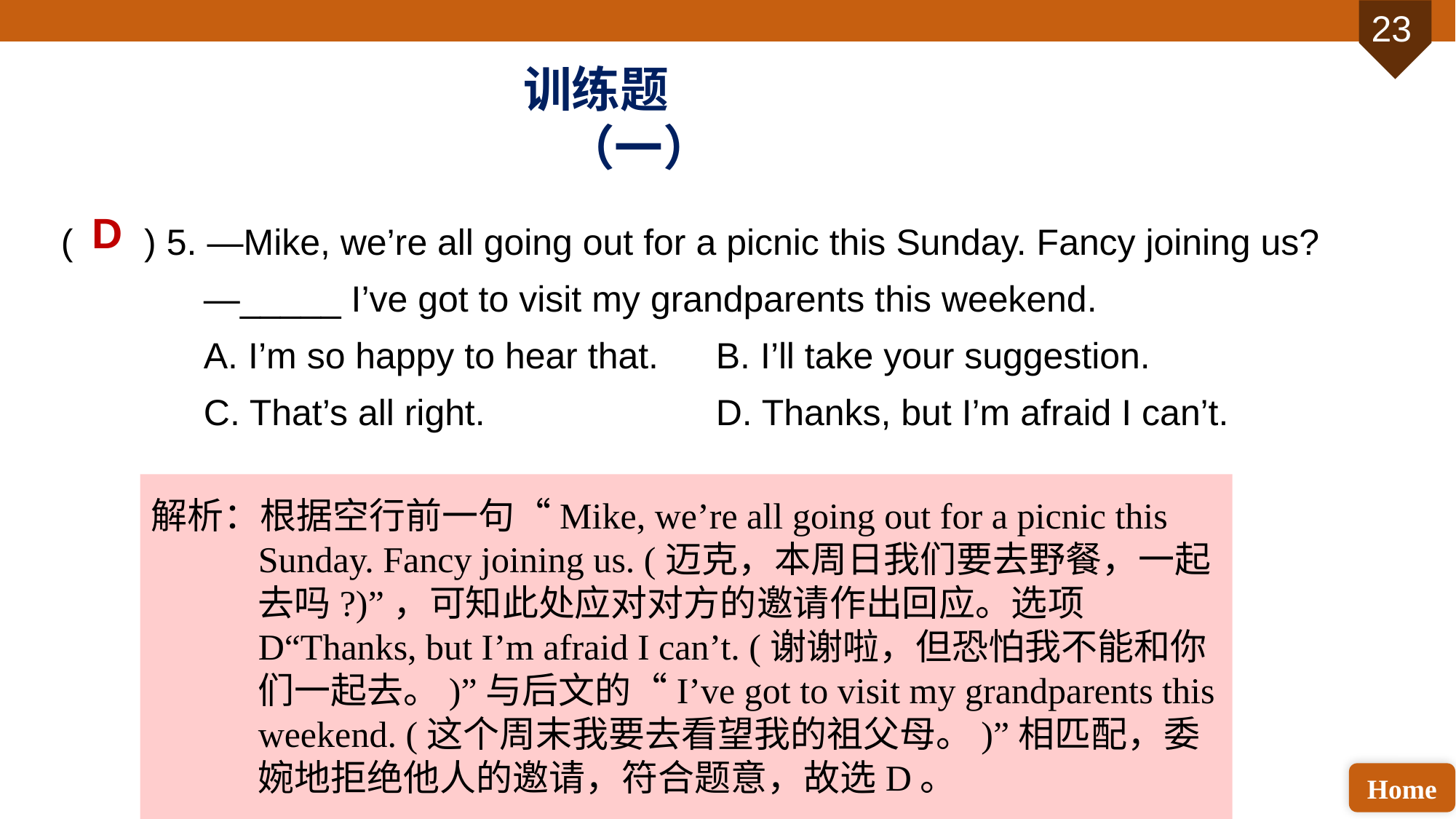

训练题（一）
D
(       ) 5. —Mike, we’re all going out for a picnic this Sunday. Fancy joining us?
              —_____ I’ve got to visit my grandparents this weekend.
              A. I’m so happy to hear that. 	B. I’ll take your suggestion.
              C. That’s all right. 			D. Thanks, but I’m afraid I can’t.

解析：根据空行前一句“Mike, we’re all going out for a picnic this Sunday. Fancy joining us. (迈克，本周日我们要去野餐，一起去吗?)”，可知此处应对对方的邀请作出回应。选项D“Thanks, but I’m afraid I can’t. (谢谢啦，但恐怕我不能和你们一起去。)”与后文的“I’ve got to visit my grandparents this weekend. (这个周末我要去看望我的祖父母。)”相匹配，委婉地拒绝他人的邀请，符合题意，故选D。